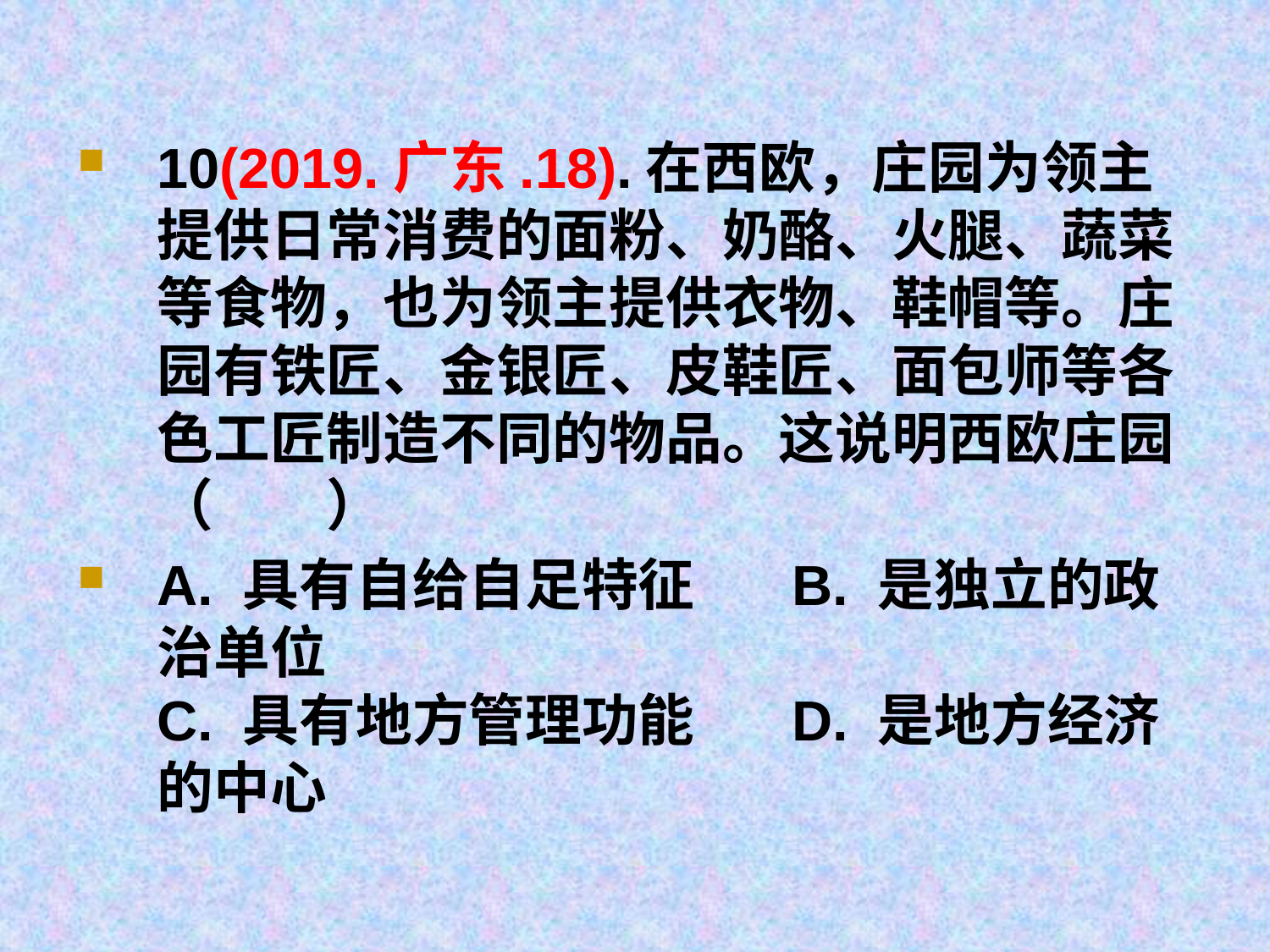

#

10(2019.广东.18).在西欧，庄园为领主提供日常消费的面粉、奶酪、火腿、蔬菜等食物，也为领主提供衣物、鞋帽等。庄园有铁匠、金银匠、皮鞋匠、面包师等各色工匠制造不同的物品。这说明西欧庄园（　　）
A. 具有自给自足特征	B. 是独立的政治单位
C. 具有地方管理功能	D. 是地方经济的中心